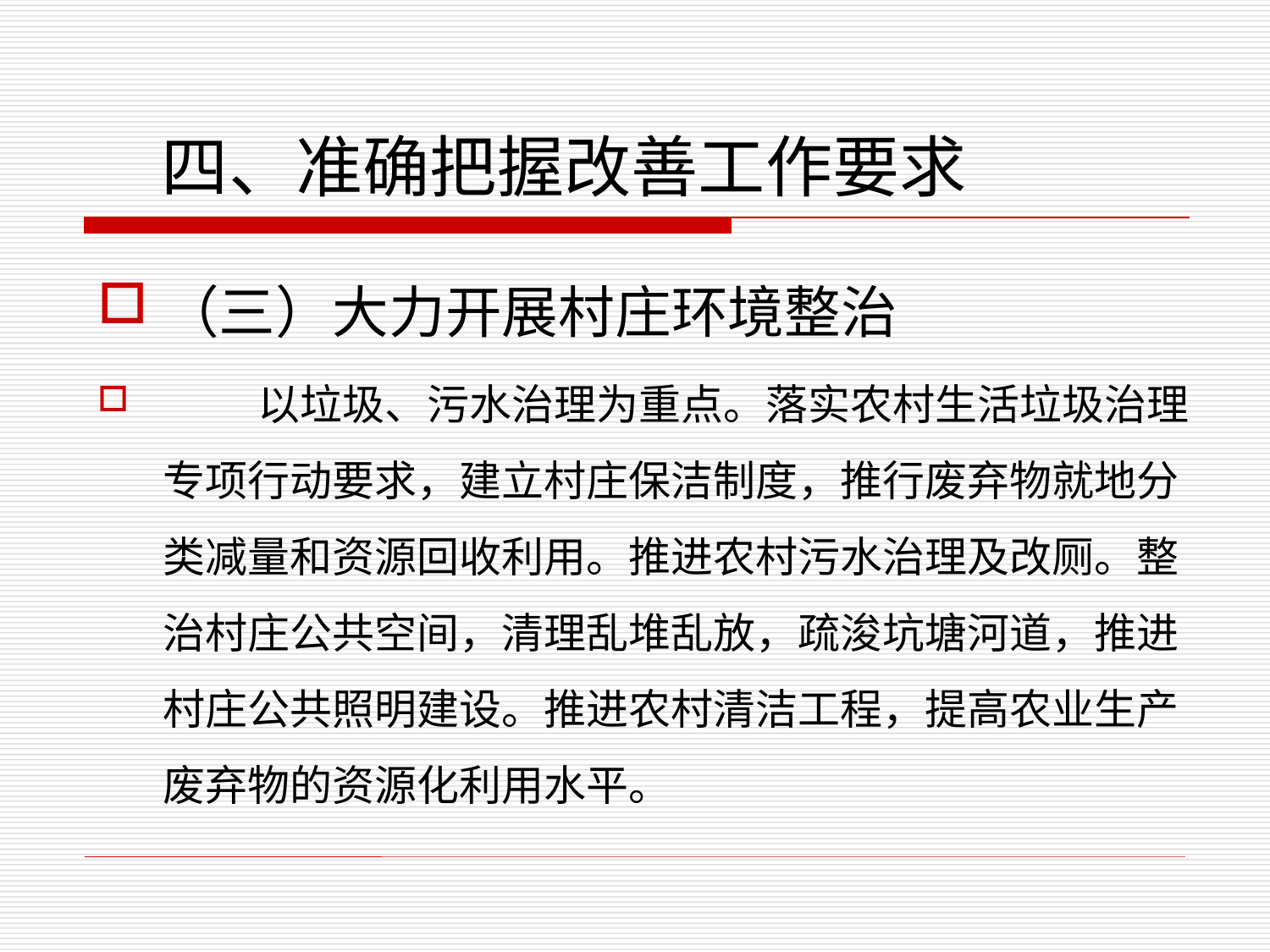

四、准确把握改善工作要求
（三）大力开展村庄环境整治
          以垃圾、污水治理为重点。落实农村生活垃圾治理专项行动要求，建立村庄保洁制度，推行废弃物就地分类减量和资源回收利用。推进农村污水治理及改厕。整治村庄公共空间，清理乱堆乱放，疏浚坑塘河道，推进村庄公共照明建设。推进农村清洁工程，提高农业生产废弃物的资源化利用水平。